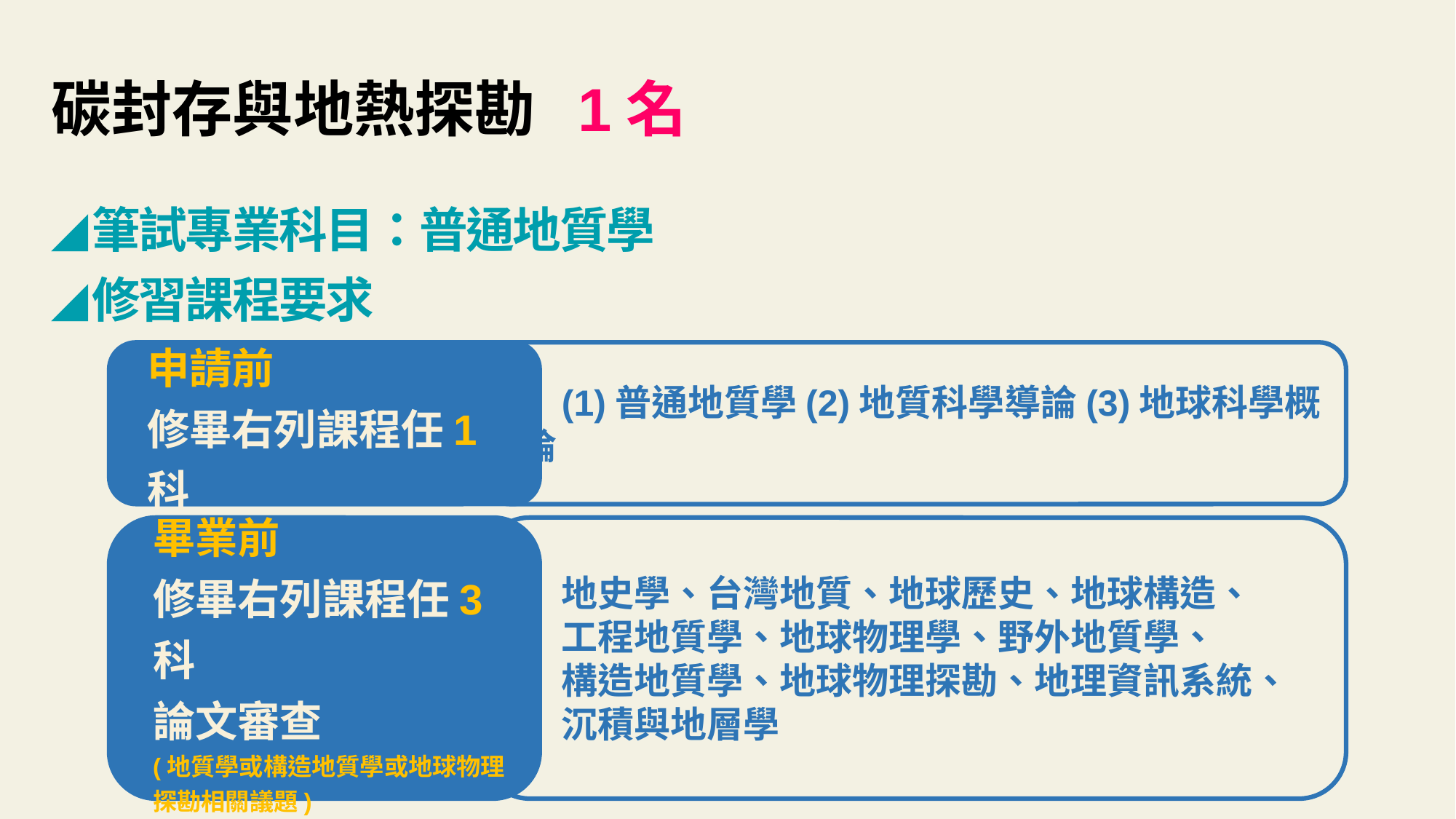

碳封存與地熱探勘  1名
筆試專業科目：普通地質學
修習課程要求
申請前
修畢右列課程任1科
    (1)普通地質學(2)地質科學導論(3)地球科學概論
畢業前
修畢右列課程任3科
論文審查
(地質學或構造地質學或地球物理探勘相關議題)
地史學、台灣地質、地球歷史、地球構造、
工程地質學、地球物理學、野外地質學、
構造地質學、地球物理探勘、地理資訊系統、
沉積與地層學